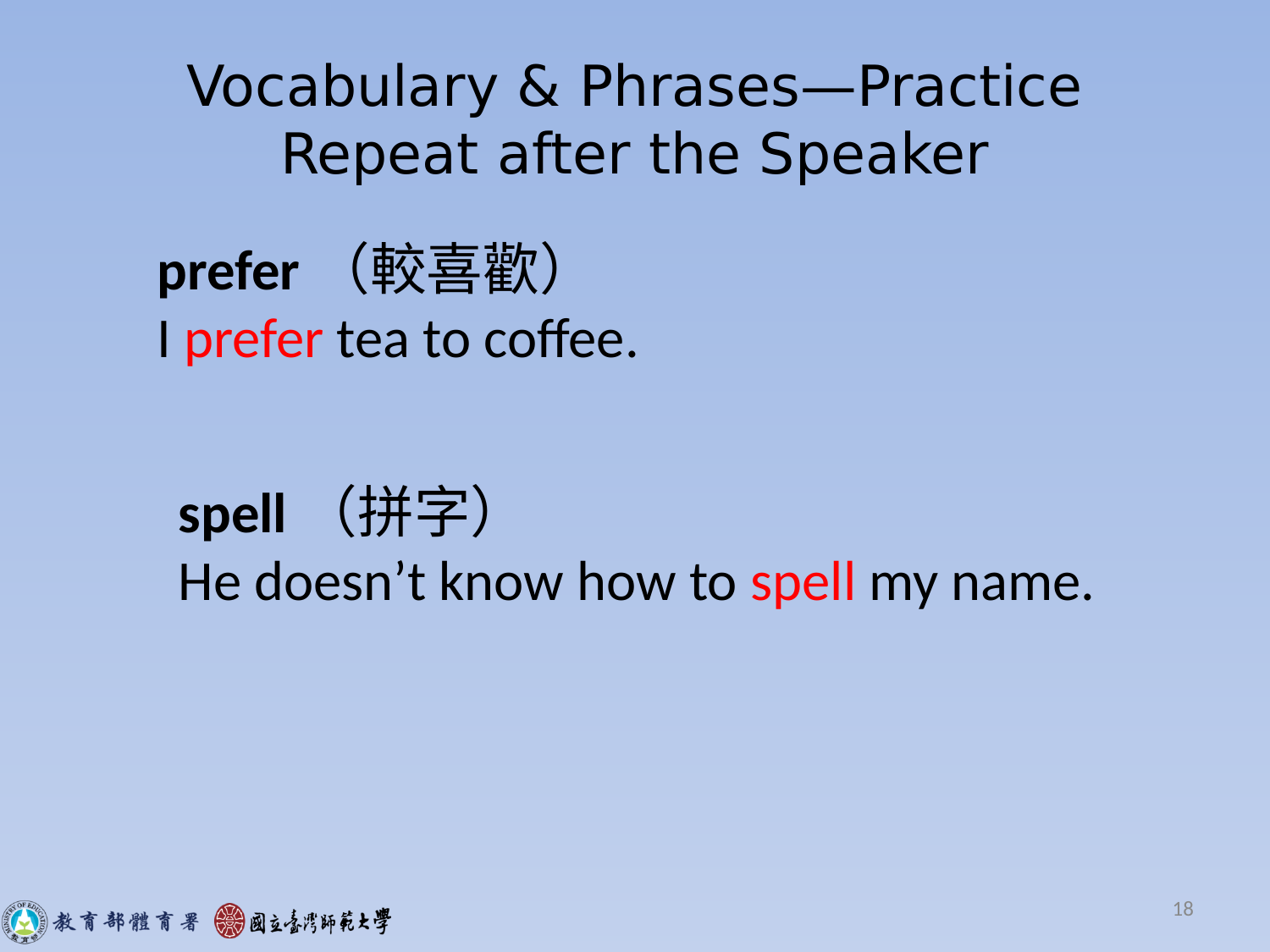

# Vocabulary & Phrases—Practice Repeat after the Speaker
prefer（較喜歡）
I prefer tea to coffee.
spell（拼字）
He doesn’t know how to spell my name.
18